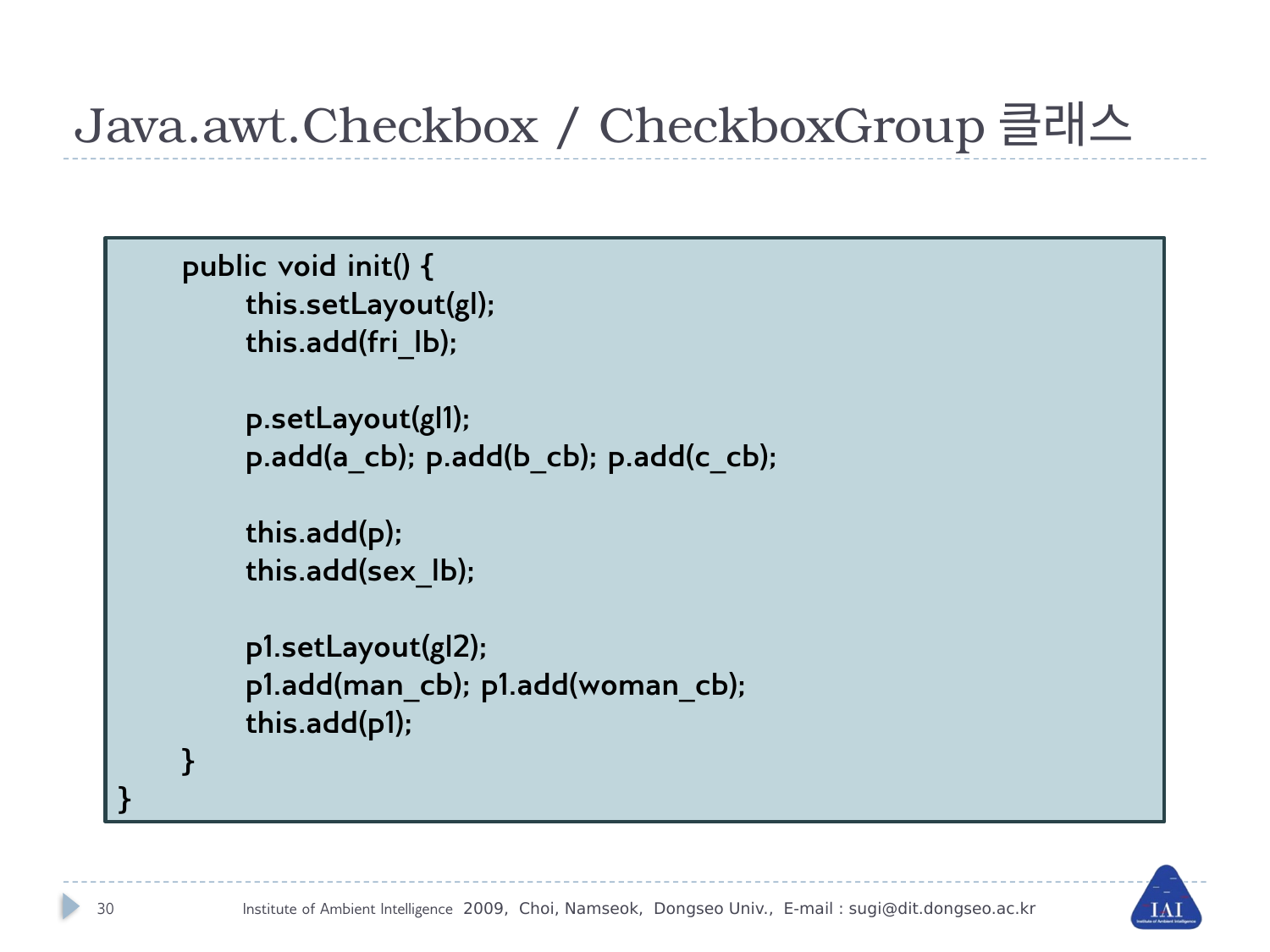

# Java.awt.Checkbox / CheckboxGroup클래스

public void init() {
this.setLayout(gl);
this.add(fri_lb);

p.setLayout(gl1);
p.add(a_cb); p.add(b_cb); p.add(c_cb);

this.add(p);
this.add(sex_lb);

p1.setLayout(gl2);
p1.add(man_cb); p1.add(woman_cb);
this.add(p1);
}
}